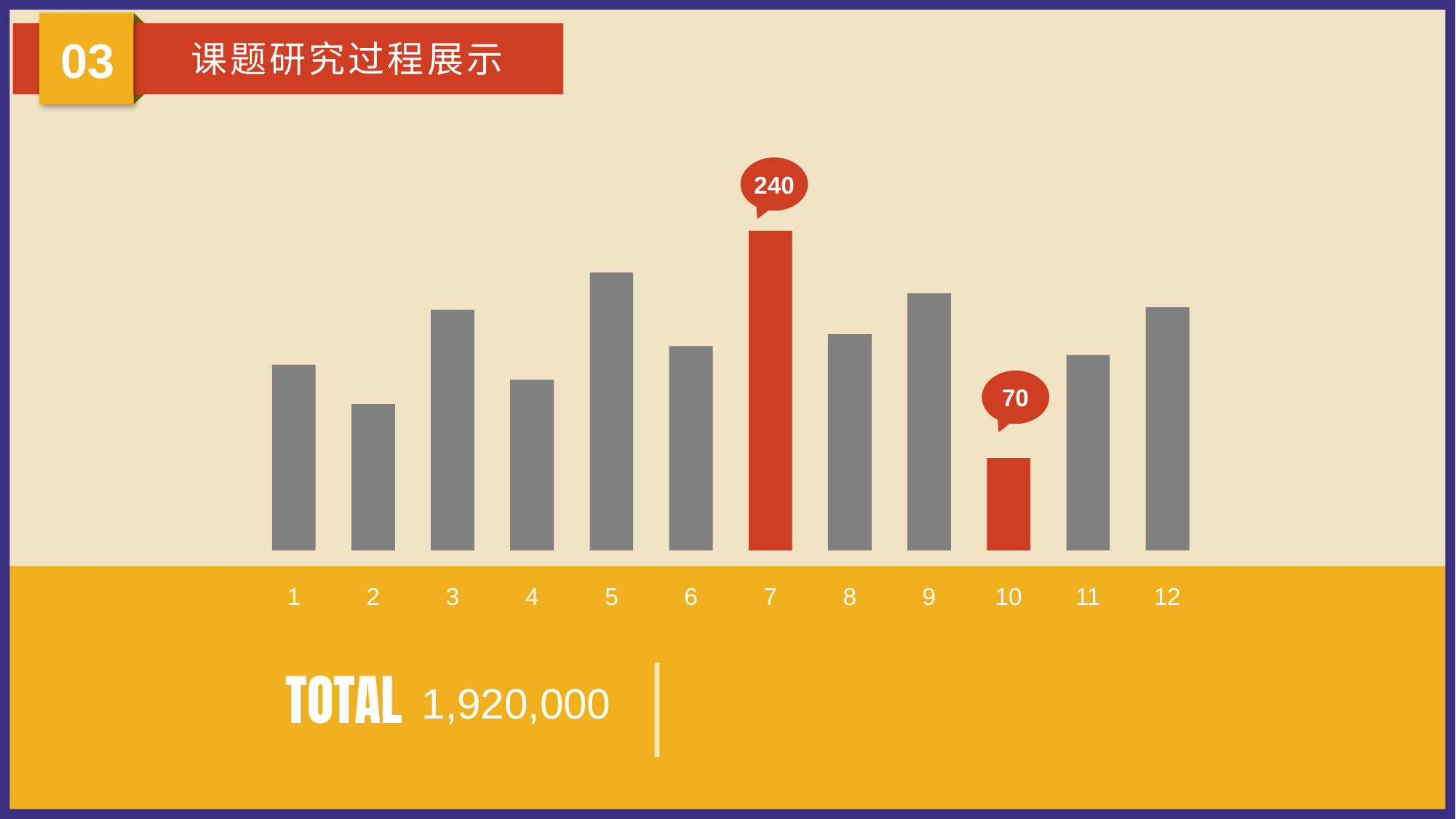

03
课题研究过程展示

240

70

1
2
3
4
5
6
7
8
9
10
11
12
TOTAL
1,920,000